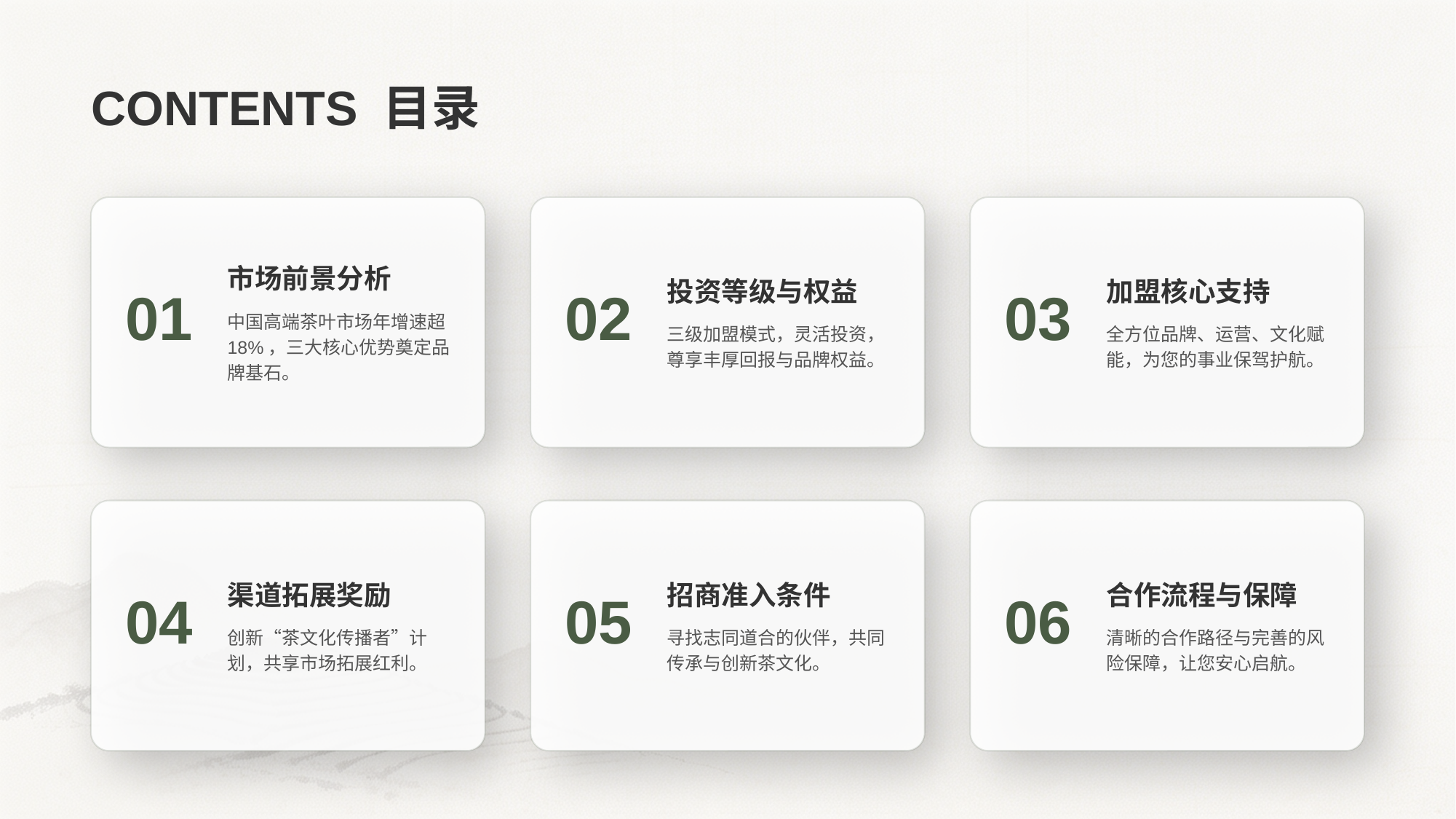

CONTENTS 目录

市场前景分析
中国高端茶叶市场年增速超18%，三大核心优势奠定品牌基石。
投资等级与权益
三级加盟模式，灵活投资，尊享丰厚回报与品牌权益。
加盟核心支持
全方位品牌、运营、文化赋能，为您的事业保驾护航。
01
02
03

渠道拓展奖励
创新“茶文化传播者”计划，共享市场拓展红利。
招商准入条件
寻找志同道合的伙伴，共同传承与创新茶文化。
合作流程与保障
清晰的合作路径与完善的风险保障，让您安心启航。
04
05
06